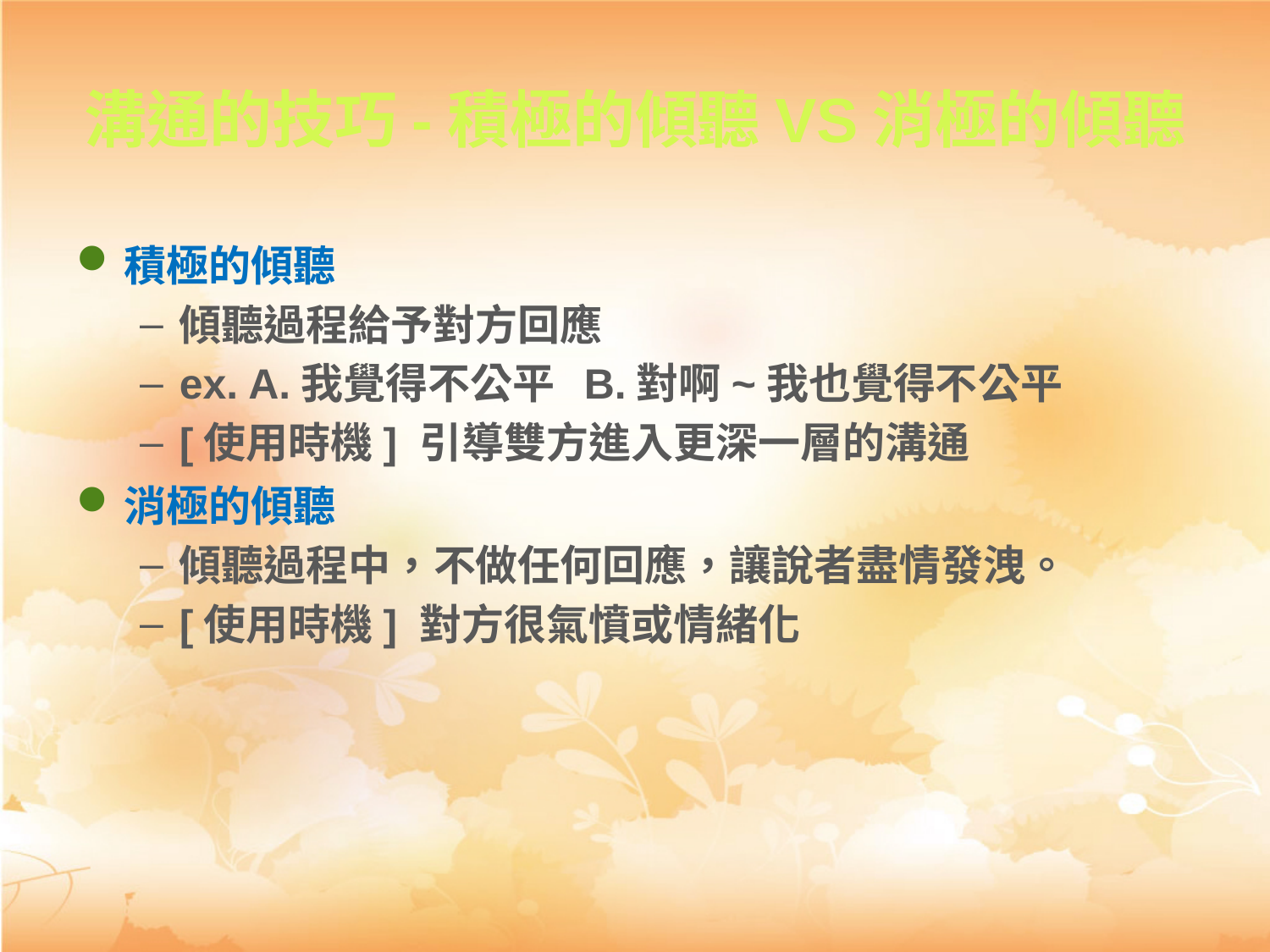

# 溝通的技巧-積極的傾聽VS消極的傾聽
積極的傾聽
傾聽過程給予對方回應
ex. A.我覺得不公平  B.對啊~我也覺得不公平
[使用時機] 引導雙方進入更深一層的溝通
消極的傾聽
傾聽過程中，不做任何回應，讓說者盡情發洩。
[使用時機] 對方很氣憤或情緒化